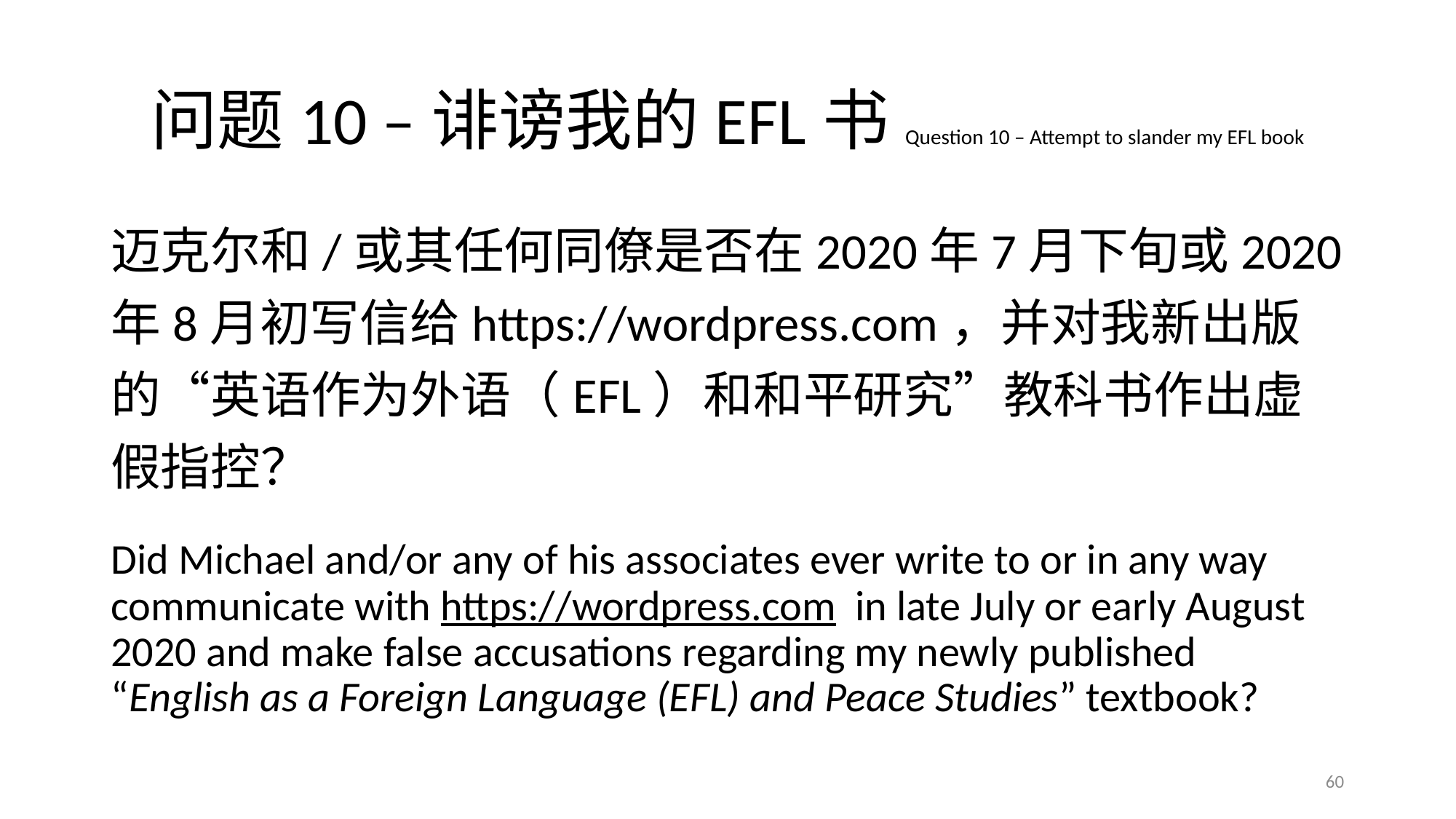

# 问题10 –诽谤我的EFL书Question 10 – Attempt to slander my EFL book
迈克尔和/或其任何同僚是否在2020年7月下旬或2020年8月初写信给https://wordpress.com，并对我新出版的“英语作为外语（EFL）和和平研究”教科书作出虚假指控？
Did Michael and/or any of his associates ever write to or in any way communicate with https://wordpress.com  in late July or early August 2020 and make false accusations regarding my newly published “English as a Foreign Language (EFL) and Peace Studies” textbook?

60